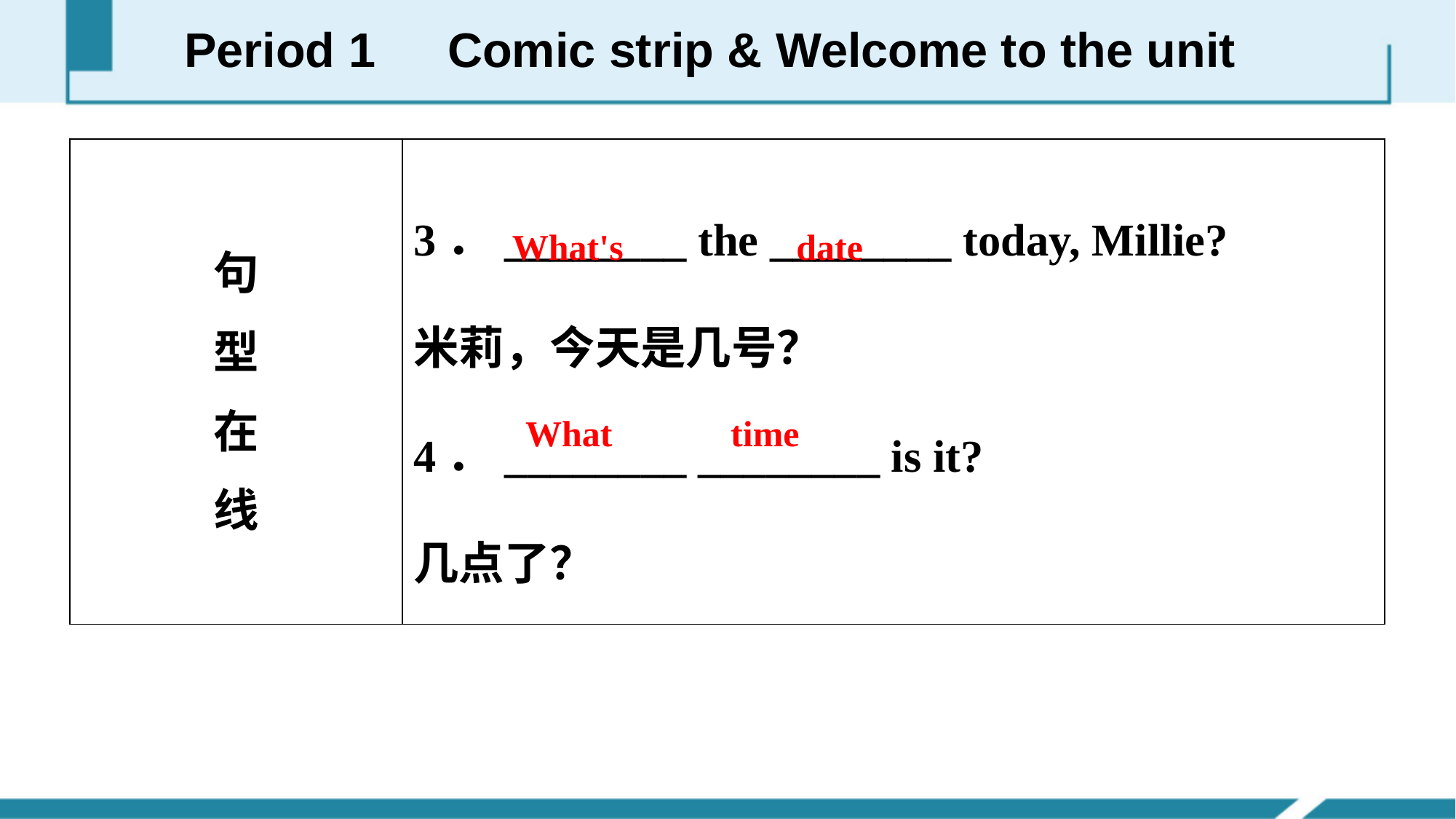

Period 1　Comic strip & Welcome to the unit
| 句 型 在 线 | 3．\_\_\_\_\_\_\_\_ the \_\_\_\_\_\_\_\_ today, Millie? 米莉，今天是几号？ 4．\_\_\_\_\_\_\_\_ \_\_\_\_\_\_\_\_ is it? 几点了？ |
| --- | --- |
What's                   date

What             time